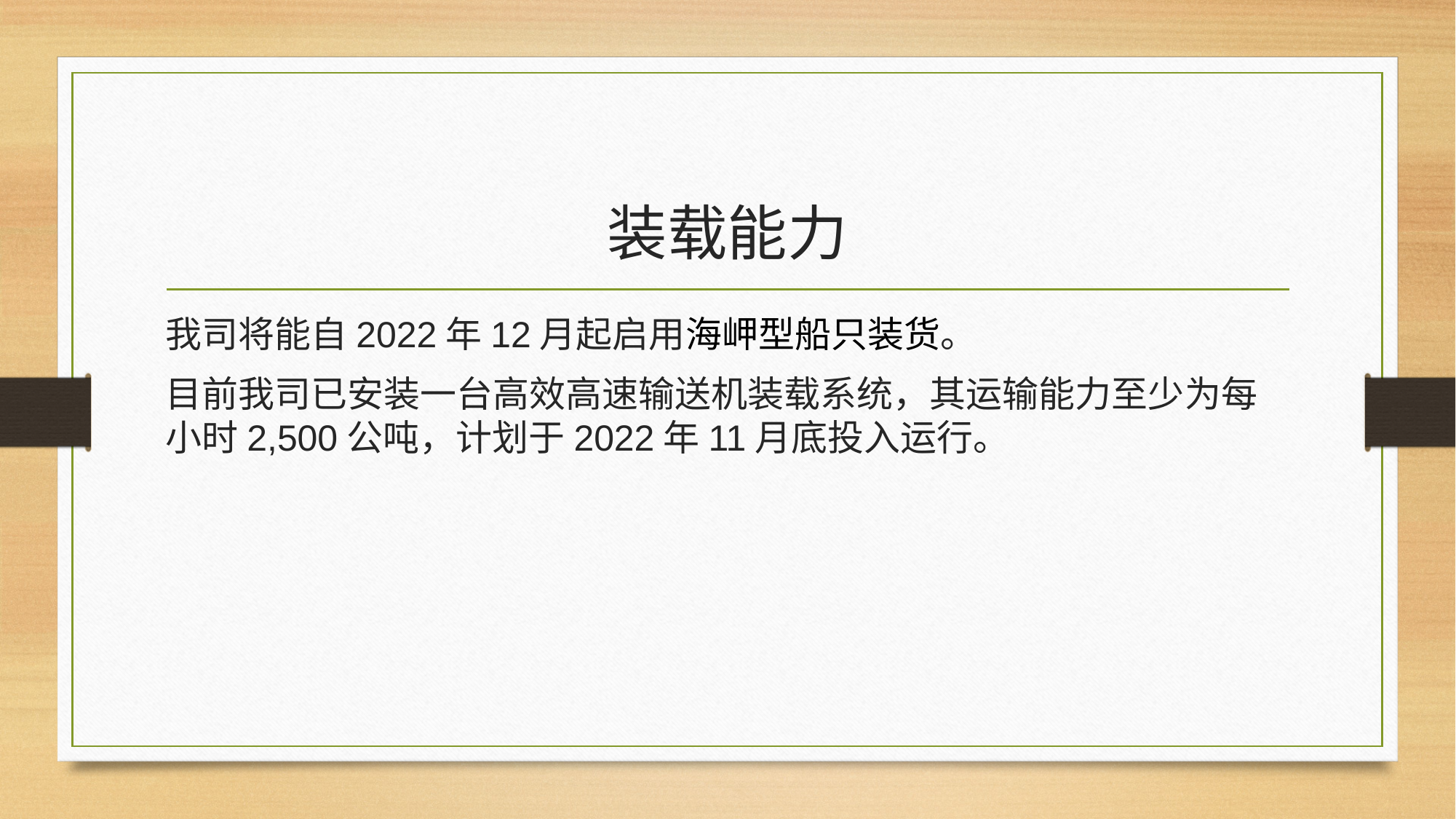

# 装载能力
我司将能自2022年12月起启用海岬型船只装货。
目前我司已安装一台高效高速输送机装载系统，其运输能力至少为每小时2,500公吨，计划于2022年11月底投入运行。